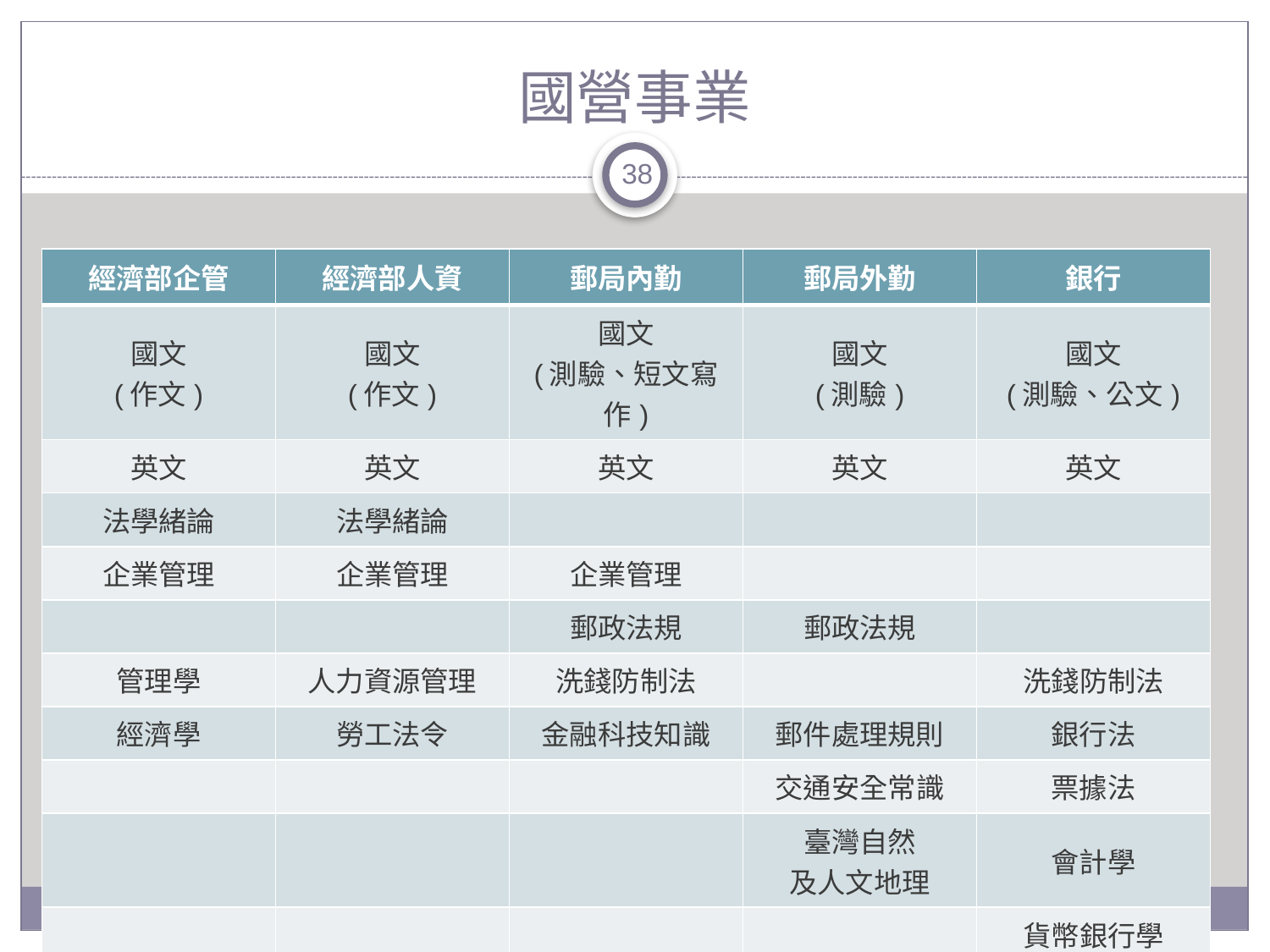

# 國營事業
38
| 經濟部企管 | 經濟部人資 | 郵局內勤 | 郵局外勤 | 銀行 |
| --- | --- | --- | --- | --- |
| 國文 (作文) | 國文 (作文) | 國文 (測驗、短文寫作) | 國文 (測驗) | 國文 (測驗、公文) |
| 英文 | 英文 | 英文 | 英文 | 英文 |
| 法學緒論 | 法學緒論 |  |  |  |
| 企業管理 | 企業管理 | 企業管理 |  |  |
|  |  | 郵政法規 | 郵政法規 |  |
| 管理學 | 人力資源管理 | 洗錢防制法 |  | 洗錢防制法 |
| 經濟學 | 勞工法令 | 金融科技知識 | 郵件處理規則 | 銀行法 |
|  |  |  | 交通安全常識 | 票據法 |
|  |  |  | 臺灣自然 及人文地理 | 會計學 |
|  |  |  |  | 貨幣銀行學 |